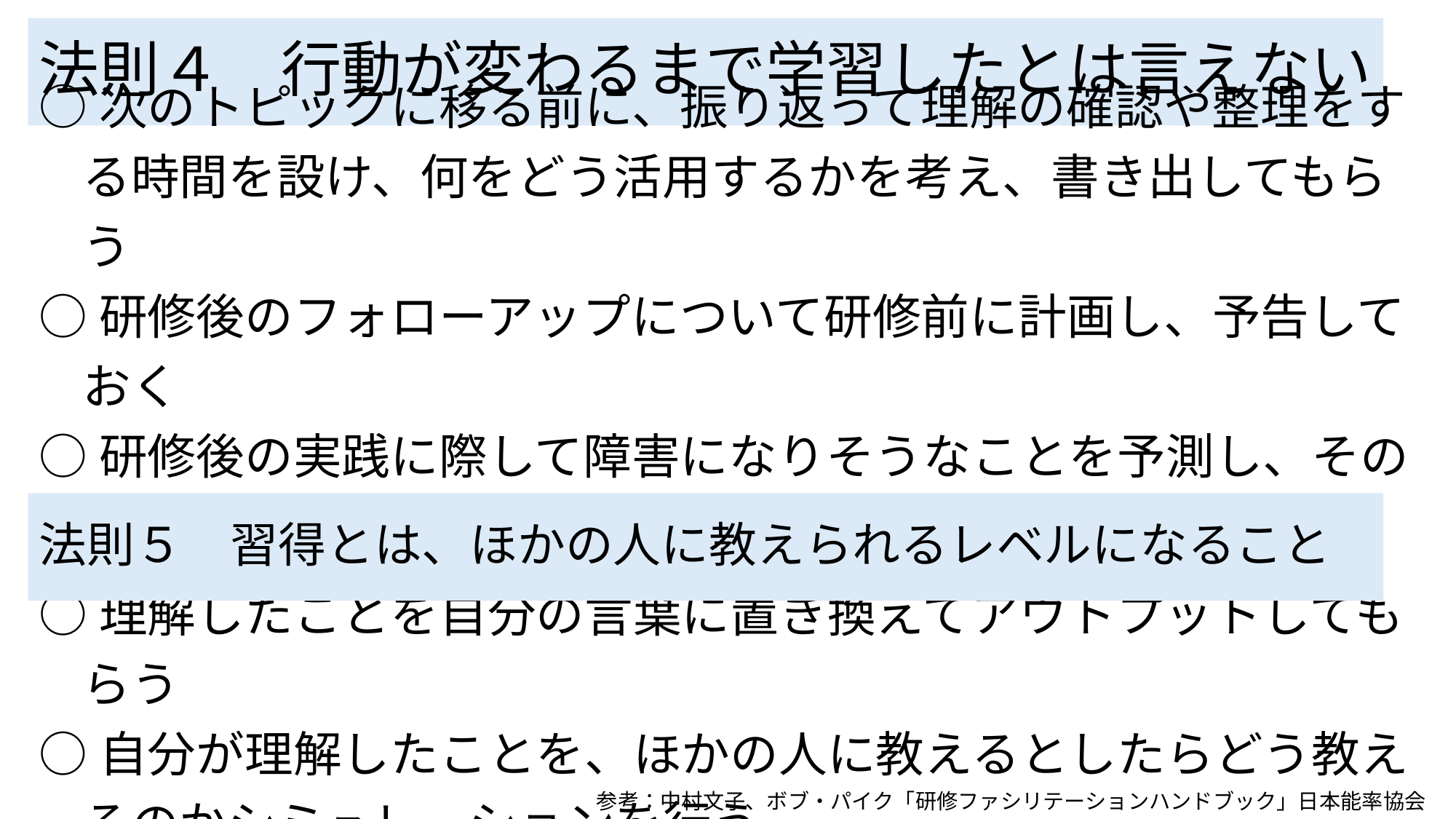

# 法則４　行動が変わるまで学習したとは言えない
○次のトピックに移る前に、振り返って理解の確認や整理をする時間を設け、何をどう活用するかを考え、書き出してもらう
○研修後のフォローアップについて研修前に計画し、予告しておく
○研修後の実践に際して障害になりそうなことを予測し、その対策を考えたり、練習したりしておく
法則５　習得とは、ほかの人に教えられるレベルになること
○理解したことを自分の言葉に置き換えてアウトプットしてもらう
○自分が理解したことを、ほかの人に教えるとしたらどう教えるのかシミュレーションを行う
参考：中村文子、ボブ・パイク「研修ファシリテーションハンドブック」日本能率協会マネジメントセンター